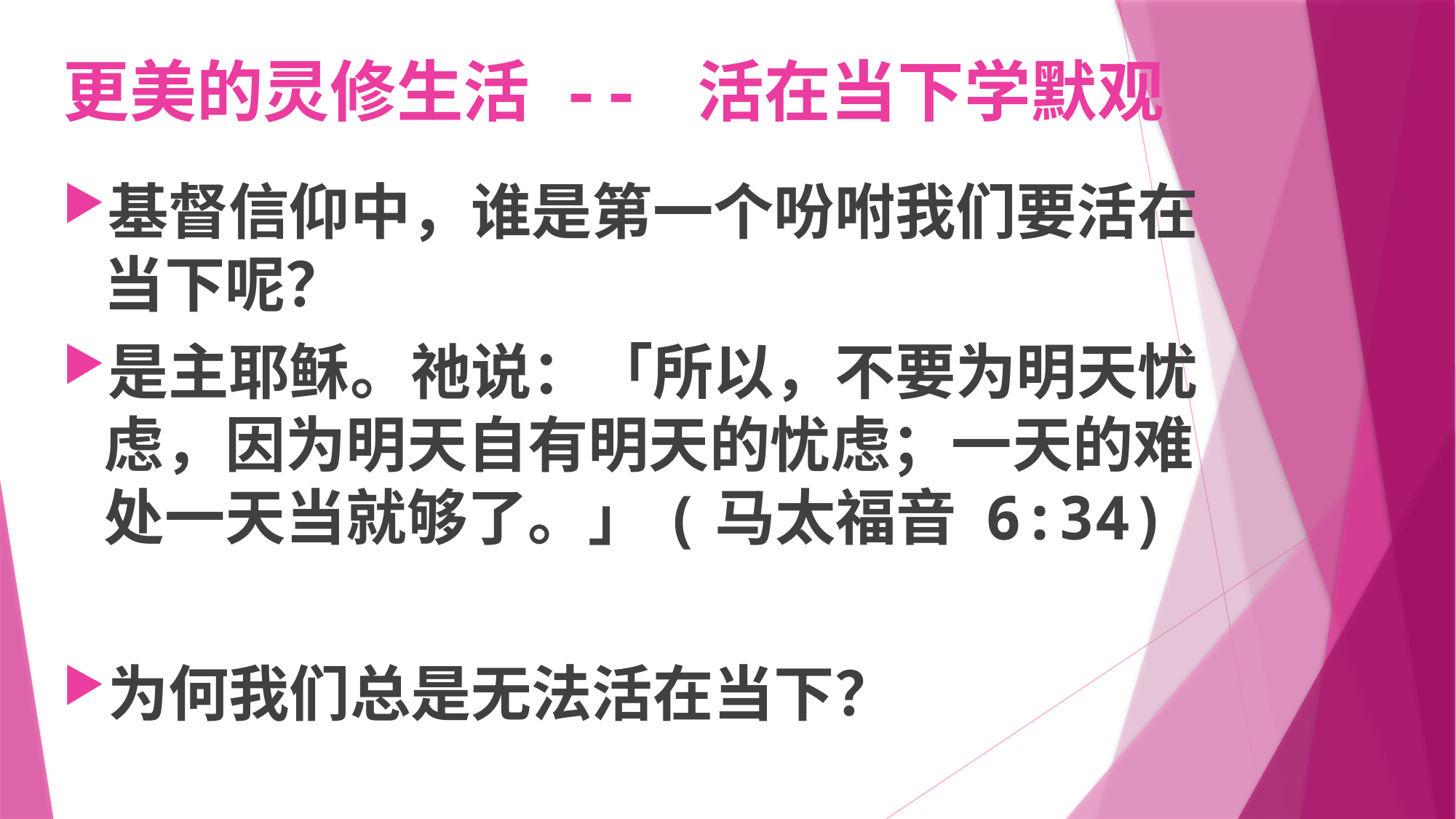

# 更美的灵修生活 -- 活在当下学默观
基督信仰中，谁是第一个吩咐我们要活在当下呢？
是主耶稣。祂说：「所以，不要为明天忧虑，因为明天自有明天的忧虑；一天的难处一天当就够了。」(马太福音 6:34)

为何我们总是无法活在当下？